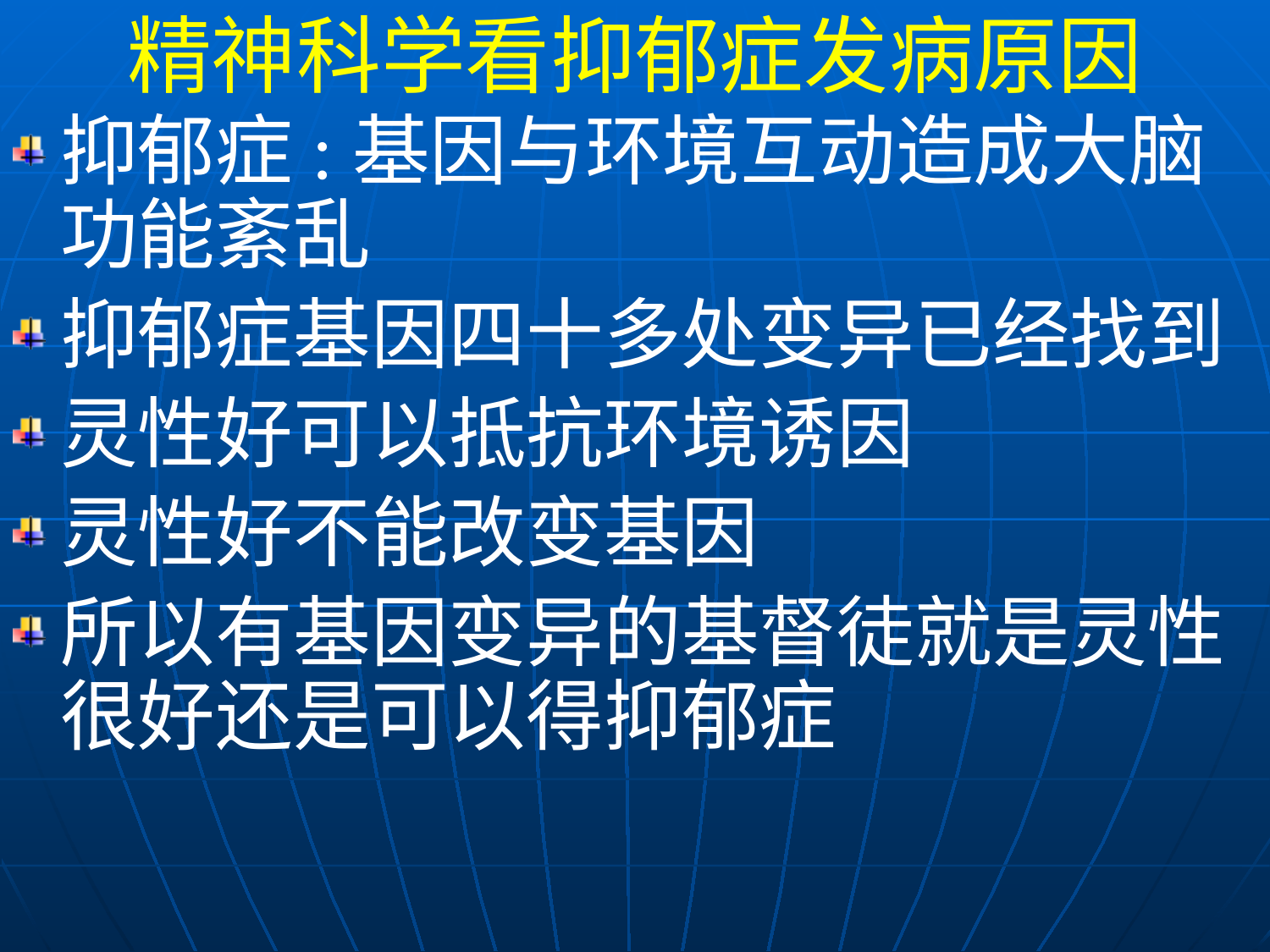

精神科学看抑郁症发病原因
抑郁症:基因与环境互动造成大脑功能紊乱
抑郁症基因四十多处变异已经找到
灵性好可以抵抗环境诱因
灵性好不能改变基因
所以有基因变异的基督徒就是灵性很好还是可以得抑郁症